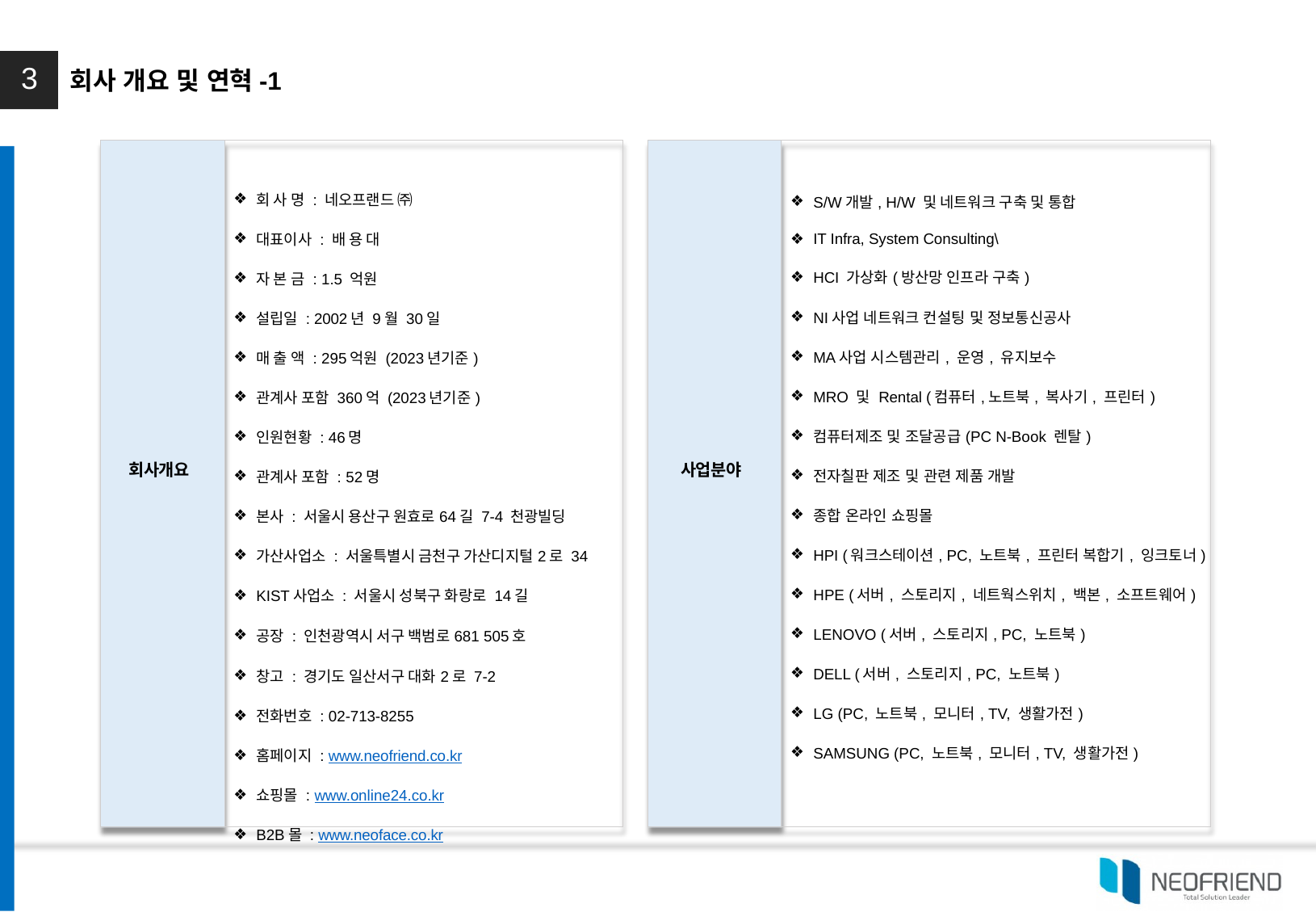

3
회사 개요 및 연혁-1

| 회사개요 | 회 사 명 : 네오프랜드 ㈜ 대표이사 : 배 용 대 자 본 금 : 1.5 억원 설립일 : 2002년 9월 30일 매 출 액 : 295억원 (2023년기준) 관계사 포함 360억 (2023년기준) 인원현황 : 46명 관계사 포함 : 52명 본사 : 서울시 용산구 원효로64길 7-4 천광빌딩 가산사업소 : 서울특별시 금천구 가산디지털2로 34 KIST사업소 : 서울시 성북구 화랑로 14길 공장 : 인천광역시 서구 백범로681 505호 창고 : 경기도 일산서구 대화2로 7-2 전화번호 : 02-713-8255 홈페이지 : www.neofriend.co.kr 쇼핑몰 : www.online24.co.kr B2B몰 : www.neoface.co.kr |
| --- | --- |
| 사업분야 | S/W개발, H/W 및 네트워크 구축 및 통합 IT Infra, System Consulting\ HCI 가상화(방산망 인프라 구축) NI사업 네트워크 컨설팅 및 정보통신공사 MA사업 시스템관리, 운영, 유지보수 MRO 및 Rental (컴퓨터,노트북, 복사기, 프린터) 컴퓨터제조 및 조달공급(PC N-Book 렌탈) 전자칠판 제조 및 관련 제품 개발 종합 온라인 쇼핑몰 HPI (워크스테이션, PC, 노트북, 프린터 복합기, 잉크토너) HPE (서버, 스토리지, 네트웍스위치, 백본, 소프트웨어) LENOVO (서버, 스토리지, PC, 노트북) DELL (서버, 스토리지, PC, 노트북) LG (PC, 노트북, 모니터, TV, 생활가전) SAMSUNG (PC, 노트북, 모니터, TV, 생활가전) |
| --- | --- |